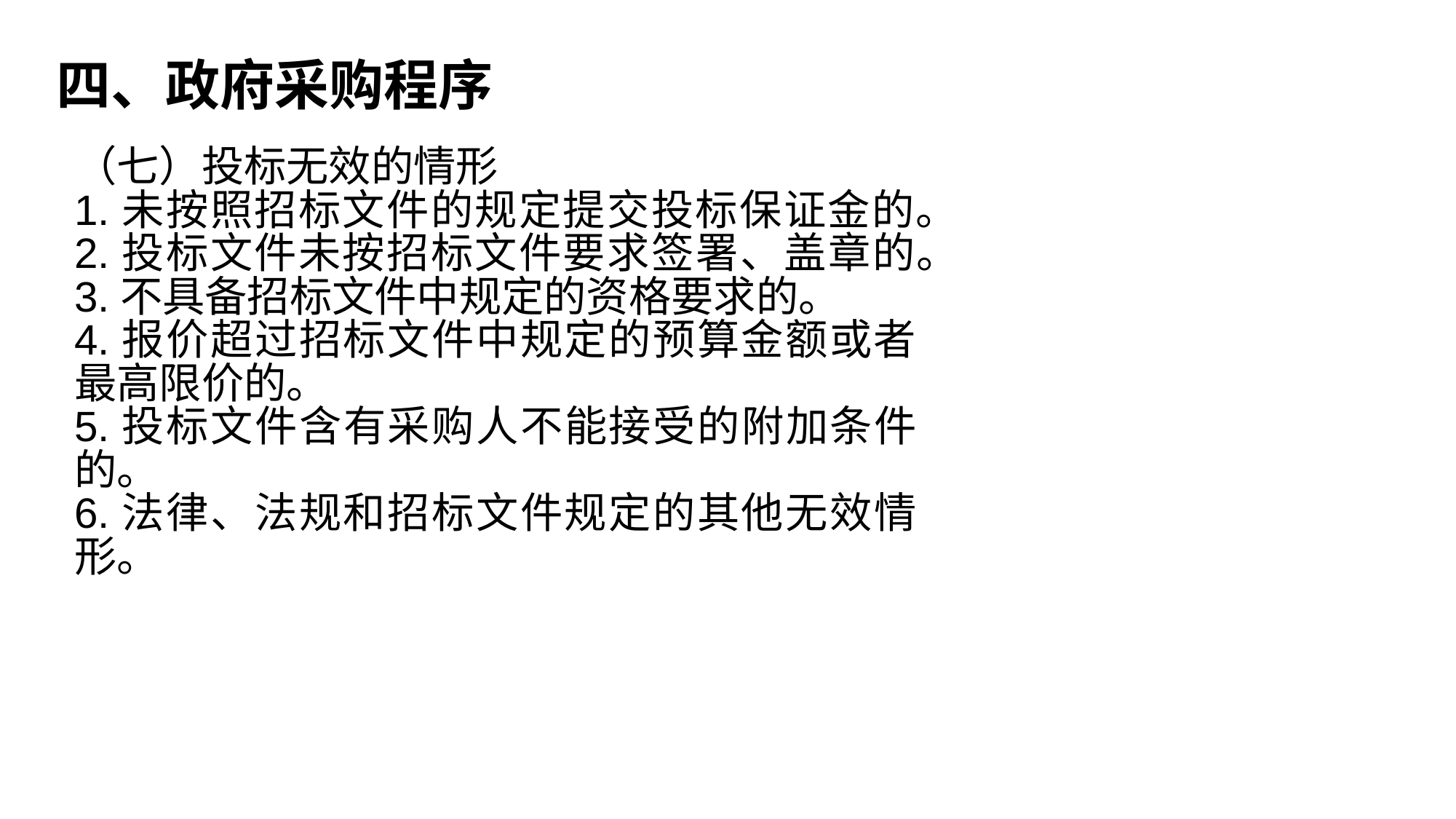

四、政府采购程序
（七）投标无效的情形
1.未按照招标文件的规定提交投标保证金的。
2.投标文件未按招标文件要求签署、盖章的。
3.不具备招标文件中规定的资格要求的。
4.报价超过招标文件中规定的预算金额或者最高限价的。
5.投标文件含有采购人不能接受的附加条件的。
6.法律、法规和招标文件规定的其他无效情形。